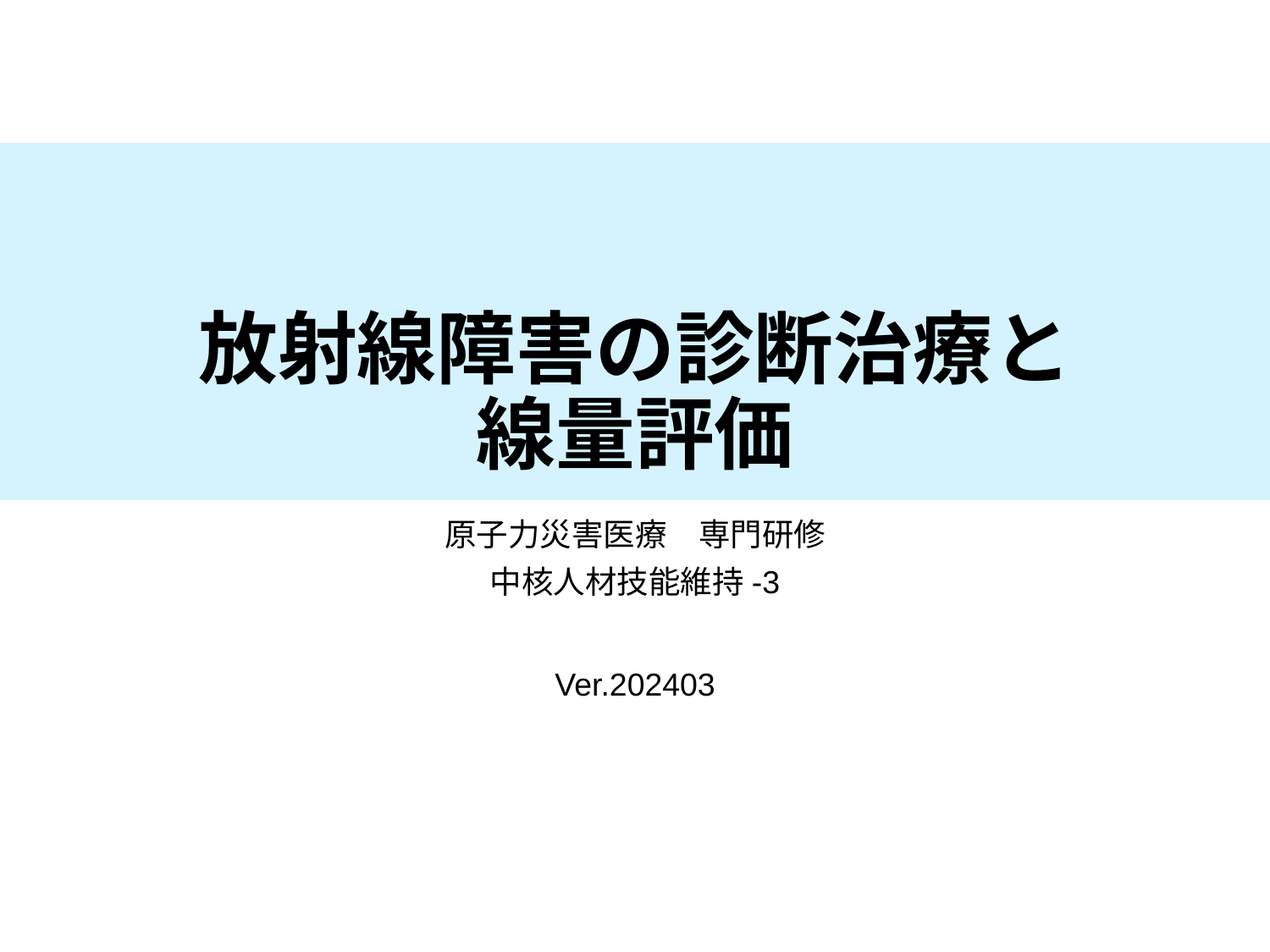

# 放射線障害の診断治療と線量評価
原子力災害医療　専門研修
中核人材技能維持-3
Ver.202403